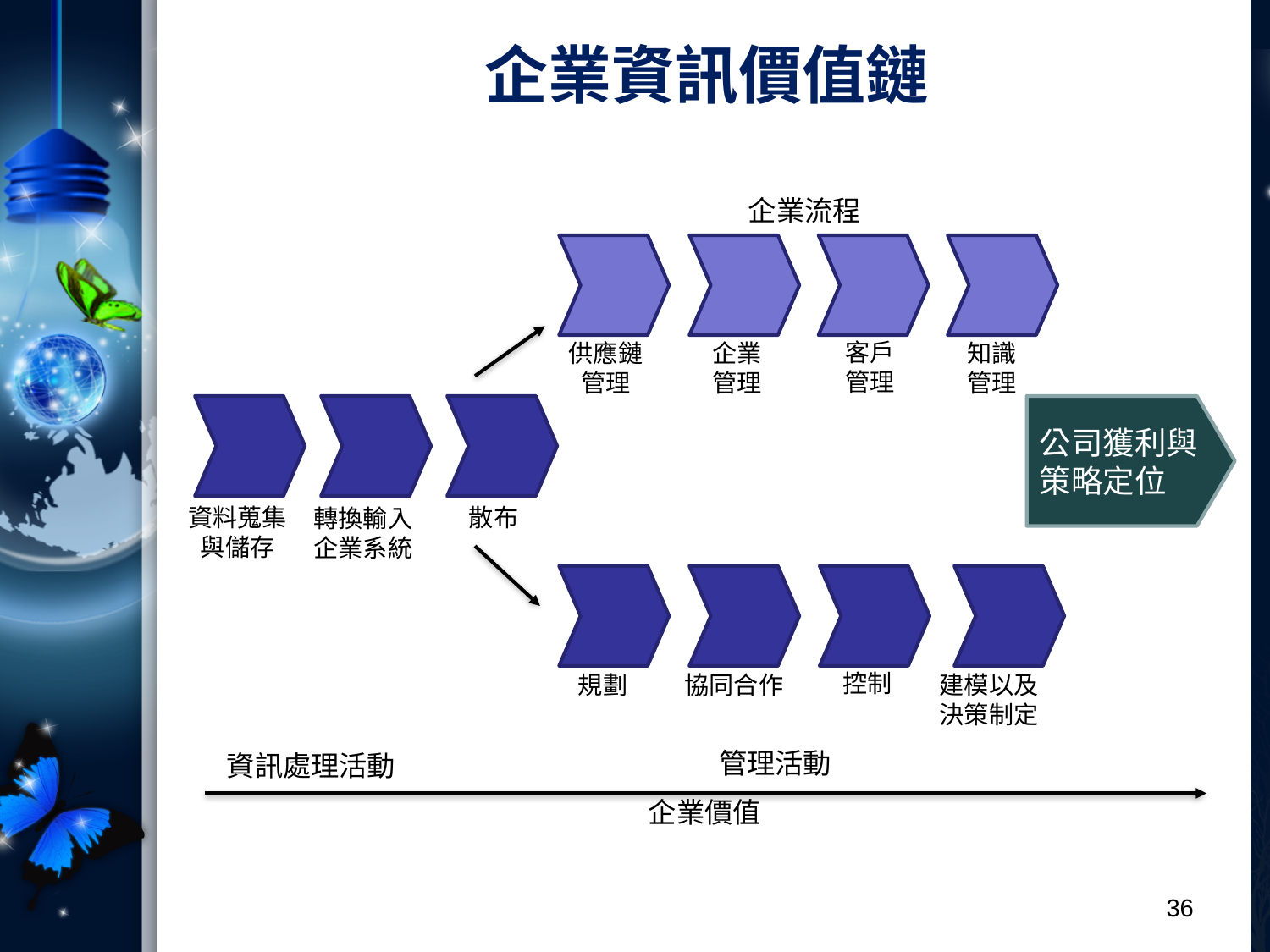

# 企業資訊價值鏈
企業流程

客戶
管理
供應鏈
管理
企業
管理
知識
管理

公司獲利與策略定位
資料蒐集
與儲存
散布
轉換輸入
企業系統

控制
規劃
協同合作
建模以及
決策制定
管理活動
資訊處理活動
企業價值
36